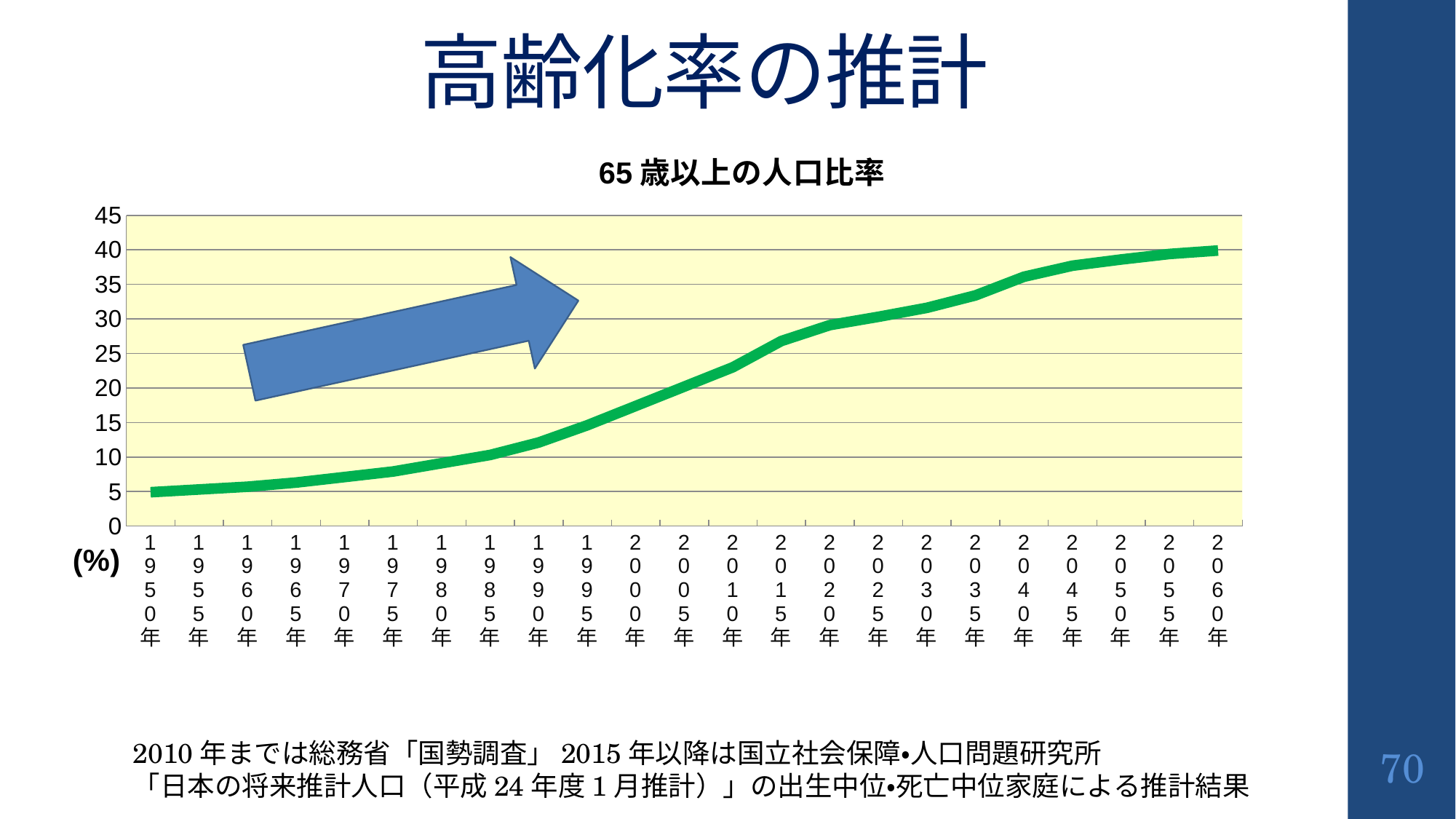

# 高齢化率の推計

### Chart: 65歳以上の人口比率

| Category | 65歳以上の人口 |
|---|---|
| 1950年 | 4.9 |
| 1955年 | 5.3 |
| 1960年 | 5.7 |
| 1965年 | 6.3 |
| 1970年 | 7.1 |
| 1975年 | 7.9 |
| 1980年 | 9.1 |
| 1985年 | 10.3 |
| 1990年 | 12.1 |
| 1995年 | 14.6 |
| 2000年 | 17.4 |
| 2005年 | 20.2 |
| 2010年 | 23.0 |
| 2015年 | 26.8 |
| 2020年 | 29.1 |
| 2025年 | 30.3 |
| 2030年 | 31.6 |
| 2035年 | 33.4 |
| 2040年 | 36.1 |
| 2045年 | 37.7 |
| 2050年 | 38.6 |
| 2055年 | 39.4 |
| 2060年 | 39.9 |
2010年までは総務省「国勢調査」2015年以降は国立社会保障・人口問題研究所
「日本の将来推計人口（平成24年度1月推計）」の出生中位・死亡中位家庭による推計結果
70